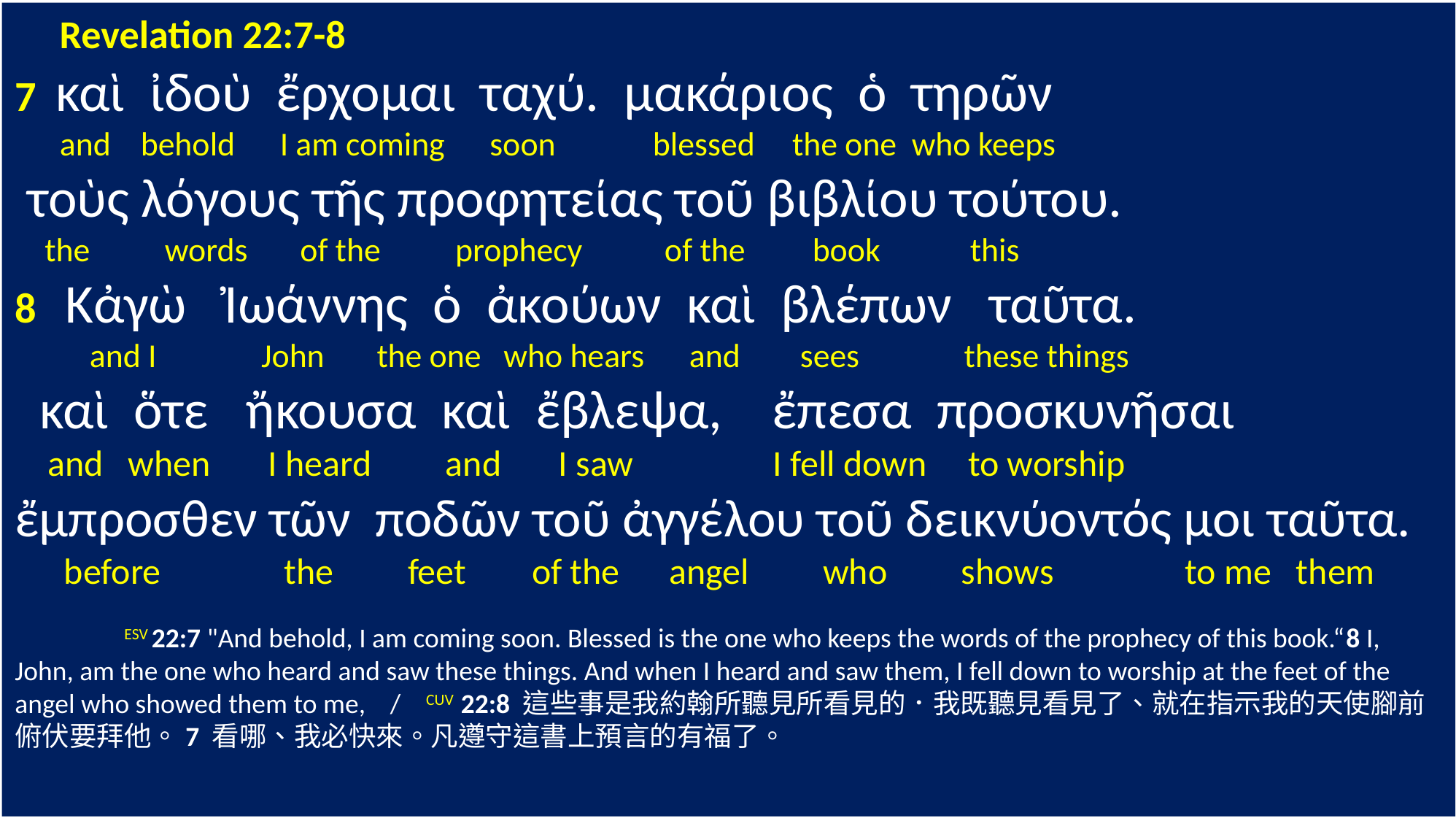

Revelation 22:7-8
7  καὶ  ἰδοὺ  ἔρχομαι  ταχύ.  μακάριος  ὁ  τηρῶν
      and    behold      I am coming      soon             blessed     the one  who keeps
 τοὺς λόγους τῆς προφητείας τοῦ βιβλίου τούτου.
    the          words       of the          prophecy           of the         book            this
8   Κἀγὼ   Ἰωάννης  ὁ  ἀκούων  καὶ  βλέπων   ταῦτα.
          and I              John       the one   who hears      and        sees              these things
  καὶ  ὅτε   ἤκουσα  καὶ  ἔβλεψα,    ἔπεσα  προσκυνῆσαι
    and   when       I heard         and       I saw                 I fell down     to worship
ἔμπροσθεν τῶν  ποδῶν τοῦ ἀγγέλου τοῦ δεικνύοντός μοι ταῦτα.
      before               the         feet        of the      angel         who         shows                to me   them

	ESV 22:7 "And behold, I am coming soon. Blessed is the one who keeps the words of the prophecy of this book.“8 I, John, am the one who heard and saw these things. And when I heard and saw them, I fell down to worship at the feet of the angel who showed them to me,    /    CUV  22:8 這些事是我約翰所聽見所看見的．我既聽見看見了、就在指示我的天使腳前俯伏要拜他。7 看哪、我必快來。凡遵守這書上預言的有福了。